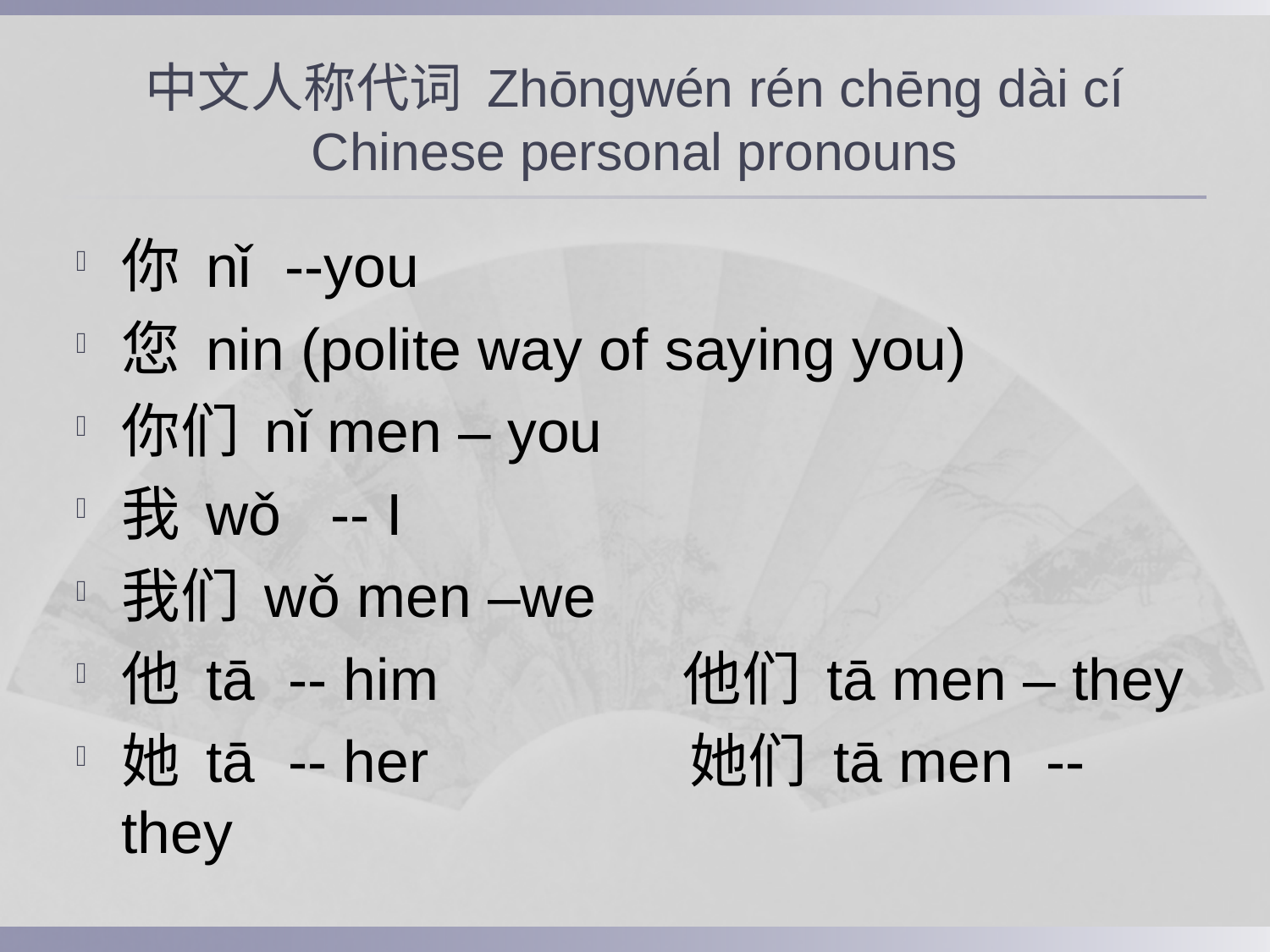

# 中文人称代词 Zhōngwén rén chēng dài cí Chinese personal pronouns
你 nǐ  --you
您 nin (polite way of saying you)
你们 nǐ men – you
我 wǒ   -- I
我们 wǒ men –we
他 tā  -- him              他们 tā men – they
她 tā  -- her               她们 tā men  -- they